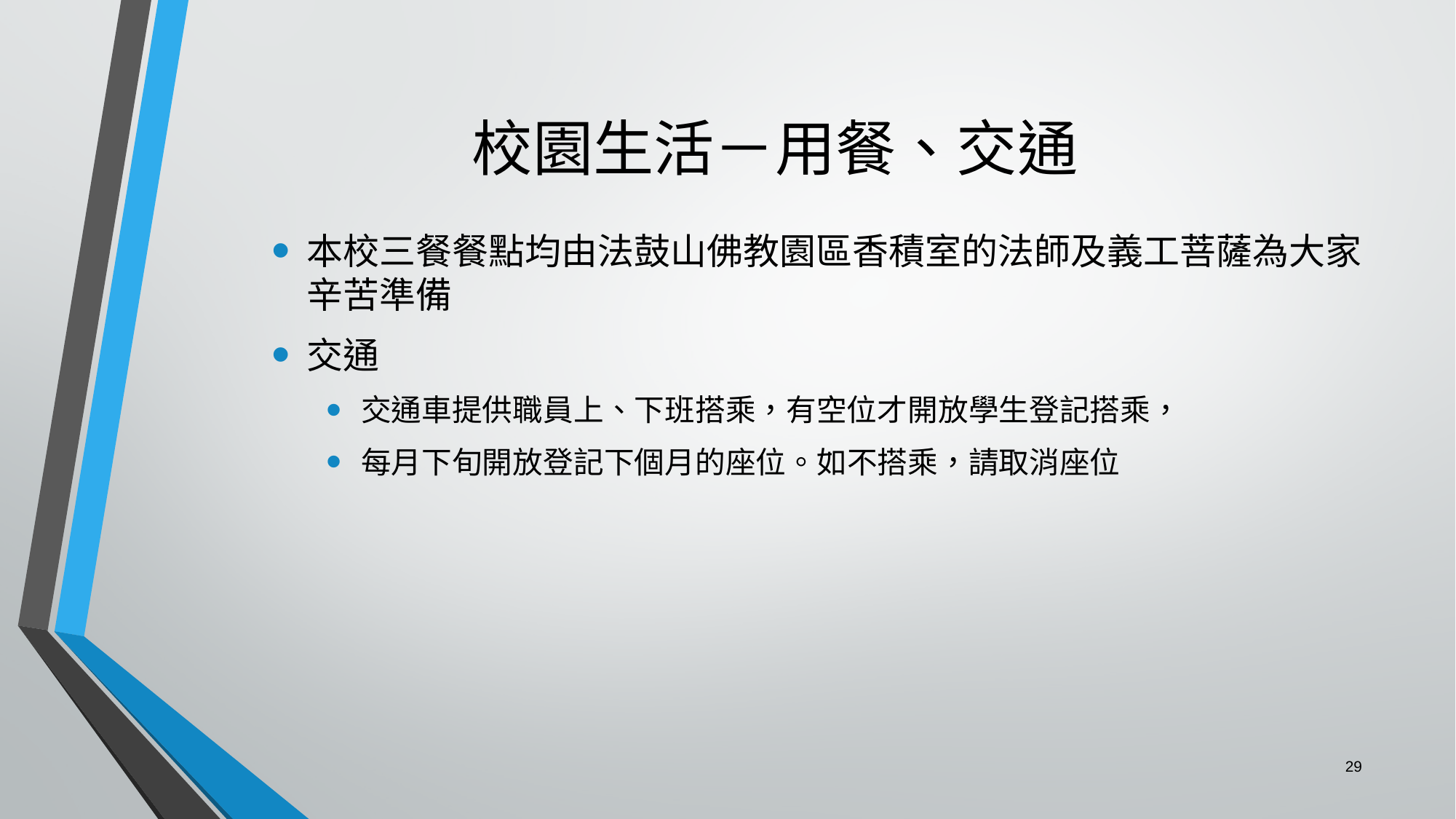

# 校園生活－用餐、交通
本校三餐餐點均由法鼓山佛教園區香積室的法師及義工菩薩為大家辛苦準備
交通
交通車提供職員上、下班搭乘，有空位才開放學生登記搭乘，
每月下旬開放登記下個月的座位。如不搭乘，請取消座位

29